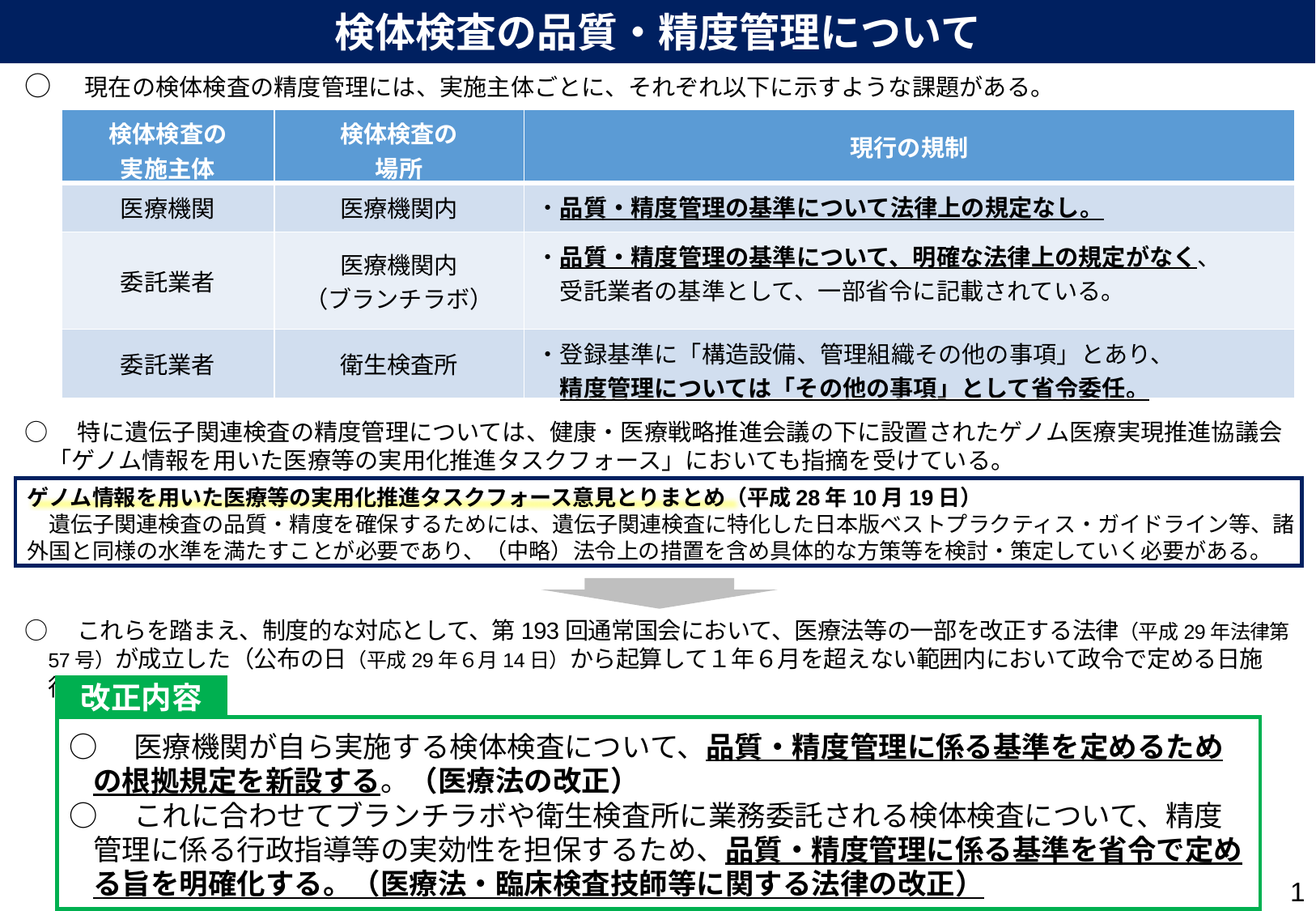

検体検査の品質・精度管理について
○　現在の検体検査の精度管理には、実施主体ごとに、それぞれ以下に示すような課題がある。

○　特に遺伝子関連検査の精度管理については、健康・医療戦略推進会議の下に設置されたゲノム医療実現推進協議会「ゲノム情報を用いた医療等の実用化推進タスクフォース」においても指摘を受けている。

○　これらを踏まえ、制度的な対応として、第193回通常国会において、医療法等の一部を改正する法律（平成29年法律第57号）が成立した（公布の日（平成29年６月14日）から起算して１年６月を超えない範囲内において政令で定める日施行）。
| 検体検査の 実施主体 | 検体検査の 場所 | 現行の規制 |
| --- | --- | --- |
| 医療機関 | 医療機関内 | ・品質・精度管理の基準について法律上の規定なし。 |
| 委託業者 | 医療機関内 （ブランチラボ） | ・品質・精度管理の基準について、明確な法律上の規定がなく、 　受託業者の基準として、一部省令に記載されている。 |
| 委託業者 | 衛生検査所 | ・登録基準に「構造設備、管理組織その他の事項」とあり、　 　精度管理については「その他の事項」として省令委任。 |
ゲノム情報を用いた医療等の実用化推進タスクフォース意見とりまとめ（平成28年10月19日）
　遺伝子関連検査の品質・精度を確保するためには、遺伝子関連検査に特化した日本版ベストプラクティス・ガイドライン等、諸外国と同様の水準を満たすことが必要であり、（中略）法令上の措置を含め具体的な方策等を検討・策定していく必要がある。

改正内容

○　医療機関が自ら実施する検体検査について、品質・精度管理に係る基準を定めるための根拠規定を新設する。（医療法の改正）
○　これに合わせてブランチラボや衛生検査所に業務委託される検体検査について、精度管理に係る行政指導等の実効性を担保するため、品質・精度管理に係る基準を省令で定める旨を明確化する。（医療法・臨床検査技師等に関する法律の改正）
1